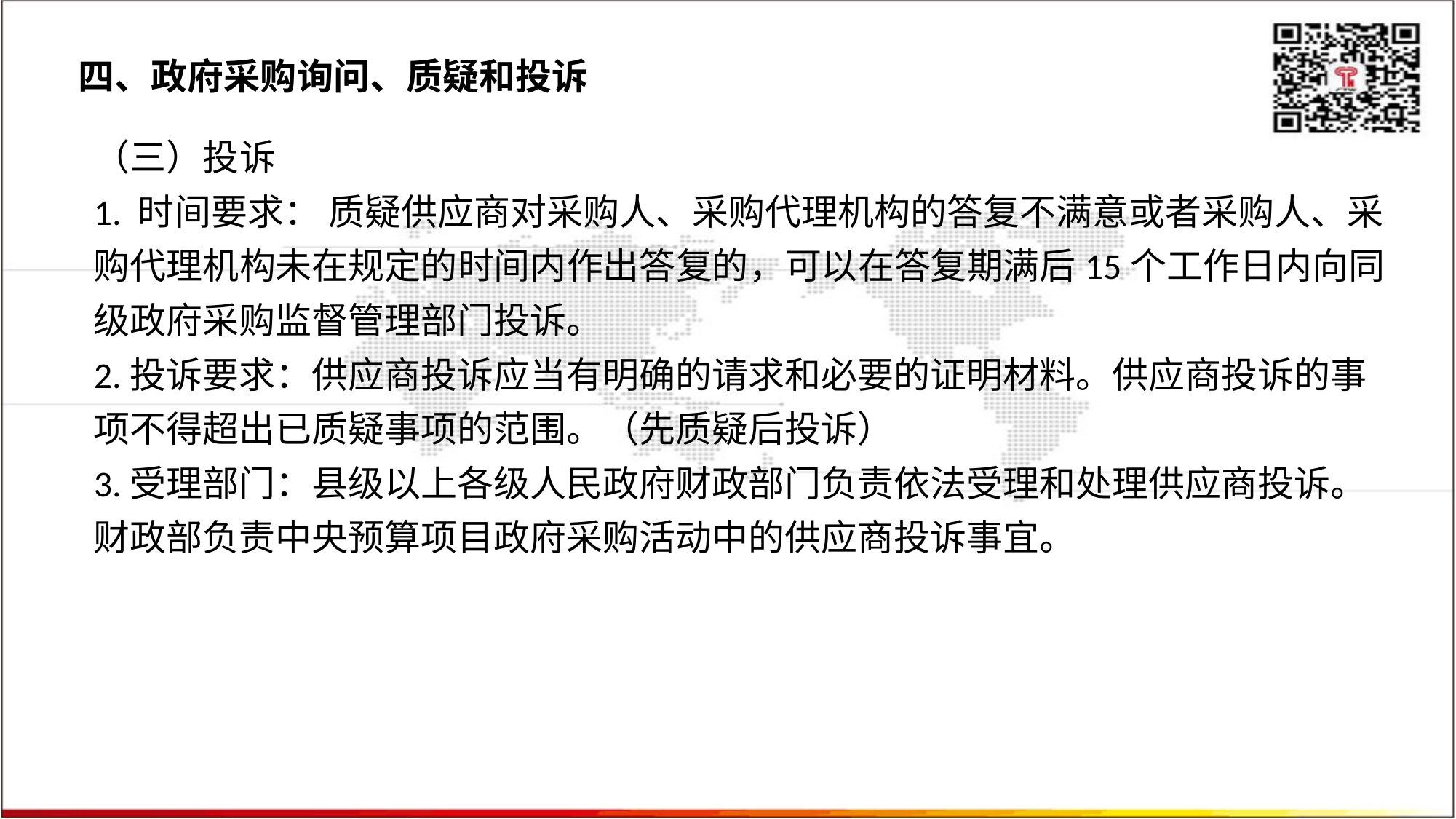

四、政府采购询问、质疑和投诉
（三）投诉
1. 时间要求： 质疑供应商对采购人、采购代理机构的答复不满意或者采购人、采购代理机构未在规定的时间内作出答复的，可以在答复期满后15个工作日内向同级政府采购监督管理部门投诉。
2.投诉要求：供应商投诉应当有明确的请求和必要的证明材料。供应商投诉的事项不得超出已质疑事项的范围。（先质疑后投诉）
3.受理部门：县级以上各级人民政府财政部门负责依法受理和处理供应商投诉。财政部负责中央预算项目政府采购活动中的供应商投诉事宜。